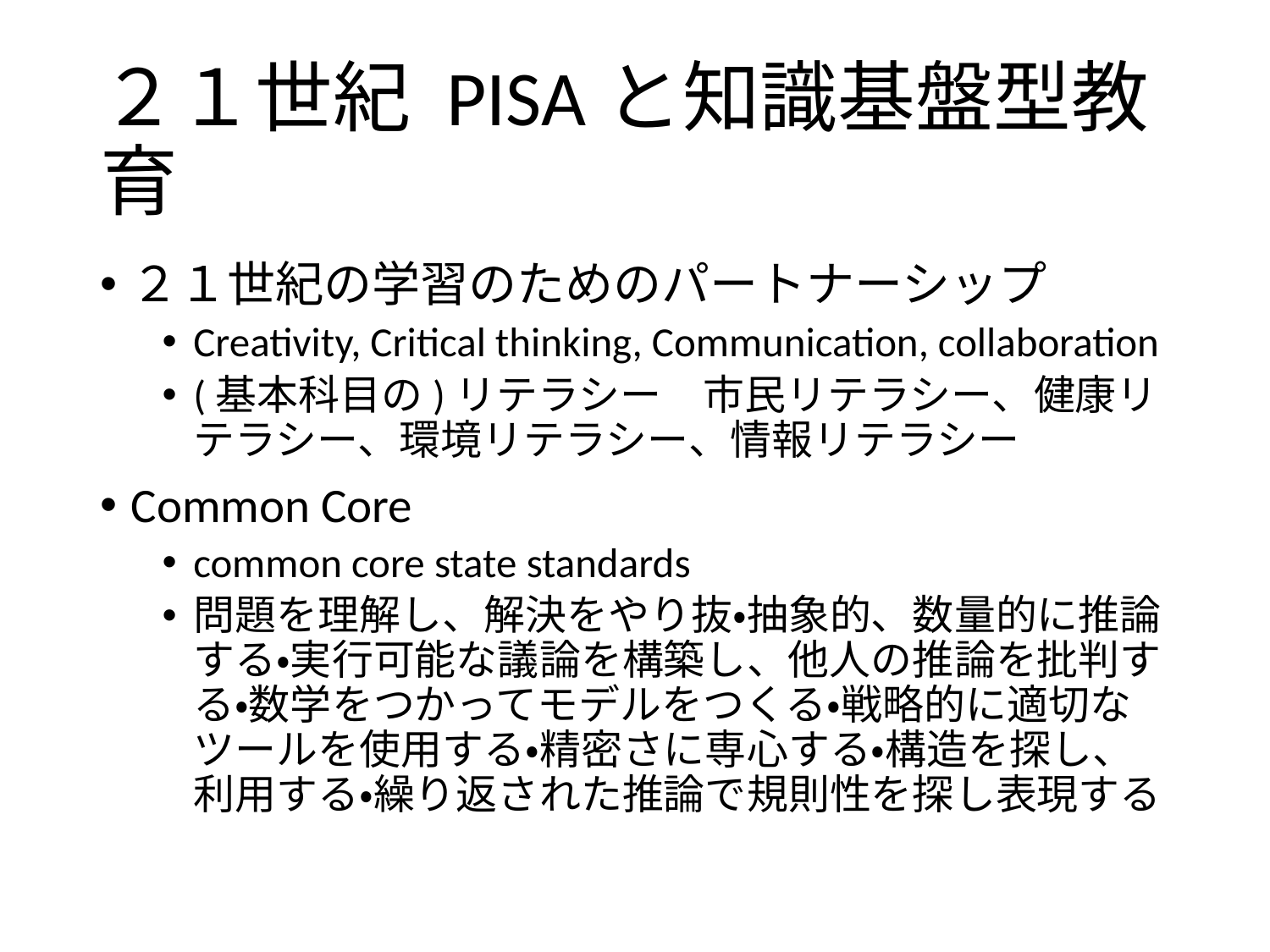

# ２１世紀 PISAと知識基盤型教育
２１世紀の学習のためのパートナーシップ
Creativity, Critical thinking, Communication, collaboration
(基本科目の)リテラシー　市民リテラシー、健康リテラシー、環境リテラシー、情報リテラシー
Common Core
common core state standards
問題を理解し、解決をやり抜・抽象的、数量的に推論する・実行可能な議論を構築し、他人の推論を批判する・数学をつかってモデルをつくる・戦略的に適切なツールを使用する・精密さに専心する・構造を探し、利用する・繰り返された推論で規則性を探し表現する